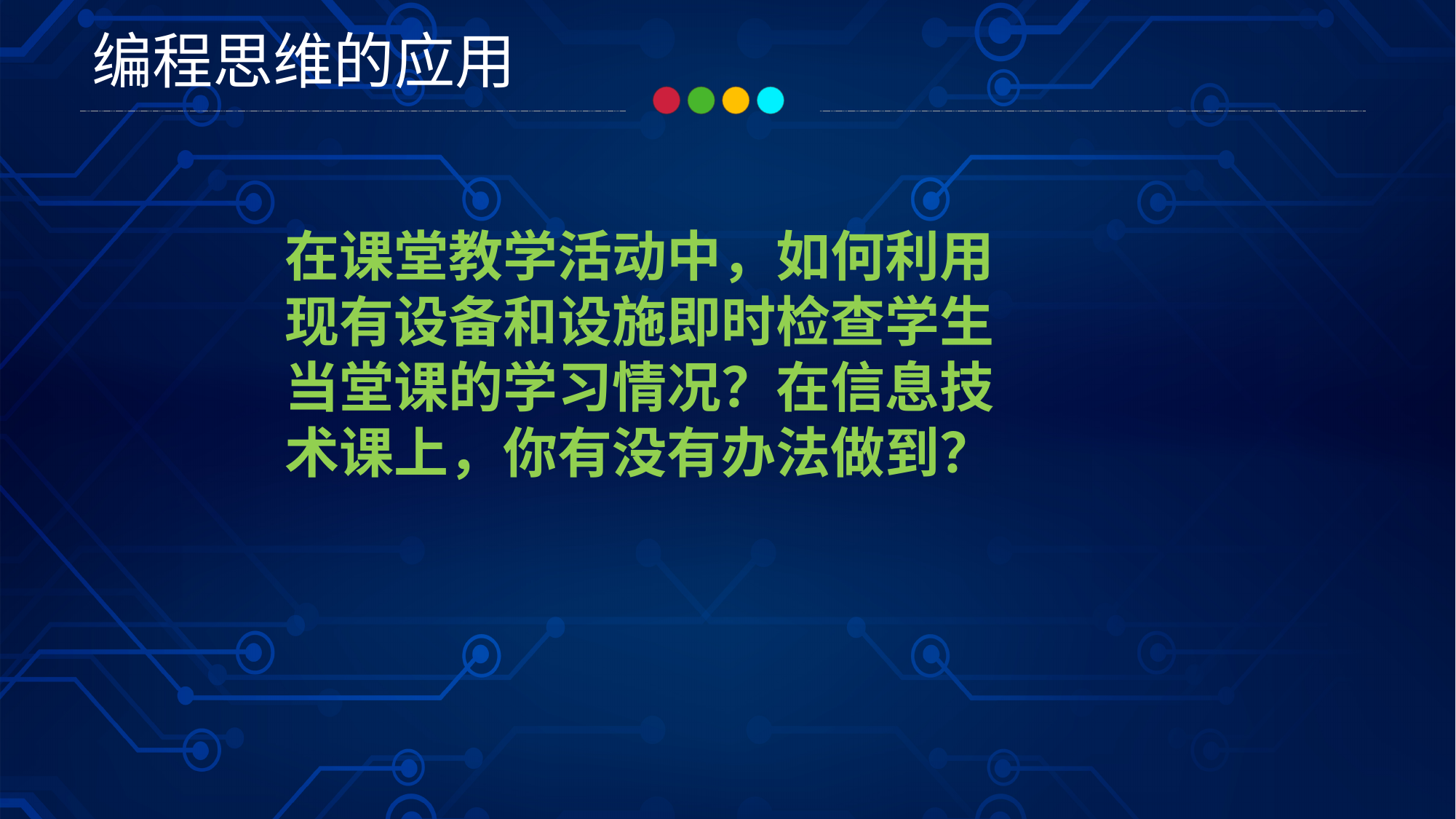

编程思维的应用
# 在课堂教学活动中，如何利用现有设备和设施即时检查学生当堂课的学习情况？在信息技术课上，你有没有办法做到？